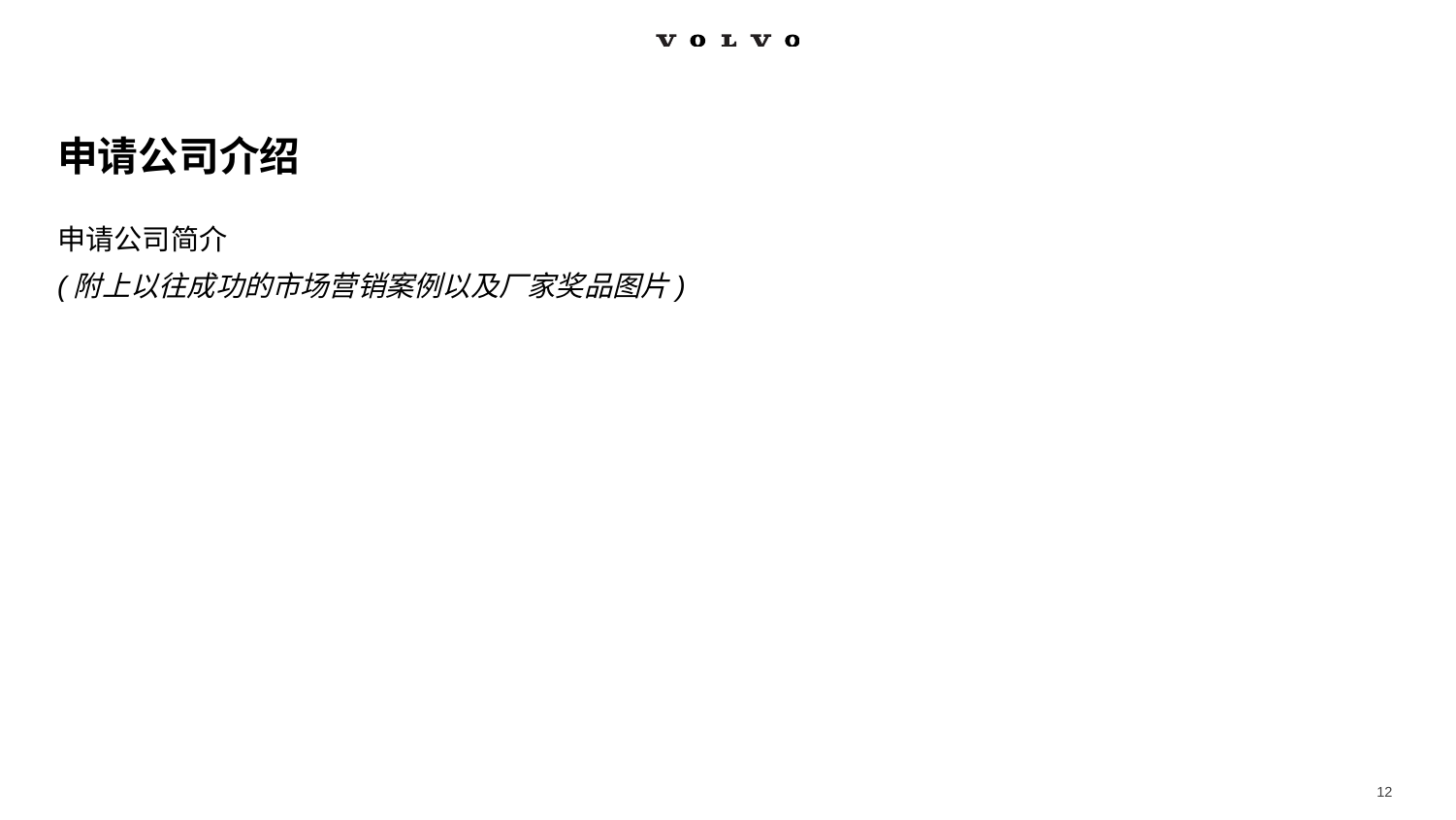

# 申请公司介绍
申请公司简介
(附上以往成功的市场营销案例以及厂家奖品图片)

12